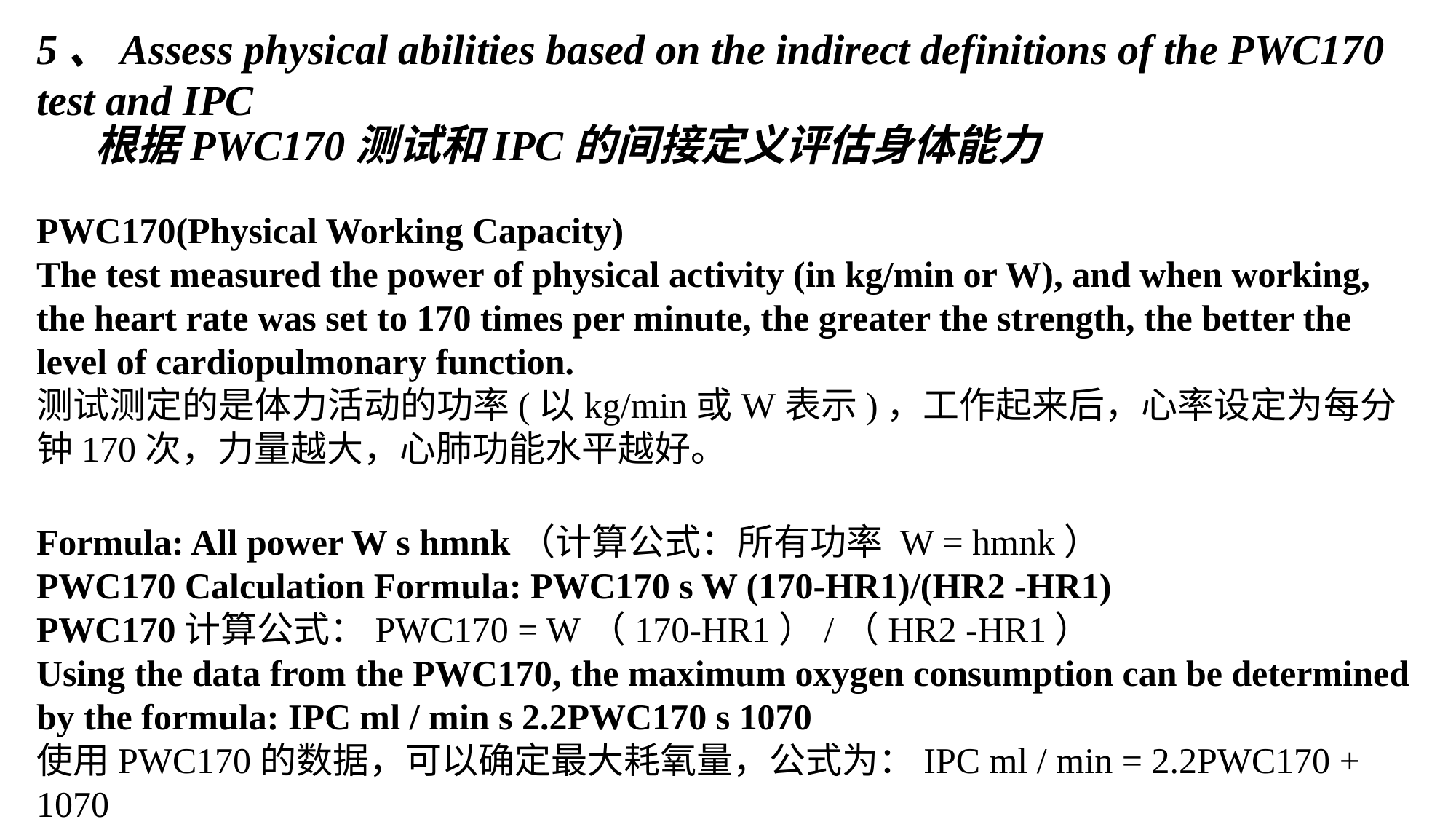

# 5、Assess physical abilities based on the indirect definitions of the PWC170 test and IPC
     根据PWC170测试和IPC的间接定义评估身体能力
PWC170(Physical Working Capacity)
The test measured the power of physical activity (in kg/min or W), and when working, the heart rate was set to 170 times per minute, the greater the strength, the better the level of cardiopulmonary function.
测试测定的是体力活动的功率(以kg/min或W表示)，工作起来后，心率设定为每分钟170次，力量越大，心肺功能水平越好。
Formula: All power W s hmnk（计算公式：所有功率 W = hmnk）
PWC170 Calculation Formula: PWC170 s W (170-HR1)/(HR2 -HR1)
PWC170计算公式：PWC170 = W（170-HR1）/（HR2 -HR1）
Using the data from the PWC170, the maximum oxygen consumption can be determined by the formula: IPC ml / min s 2.2PWC170 s 1070
使用PWC170的数据，可以确定最大耗氧量，公式为：IPC ml / min = 2.2PWC170 + 1070